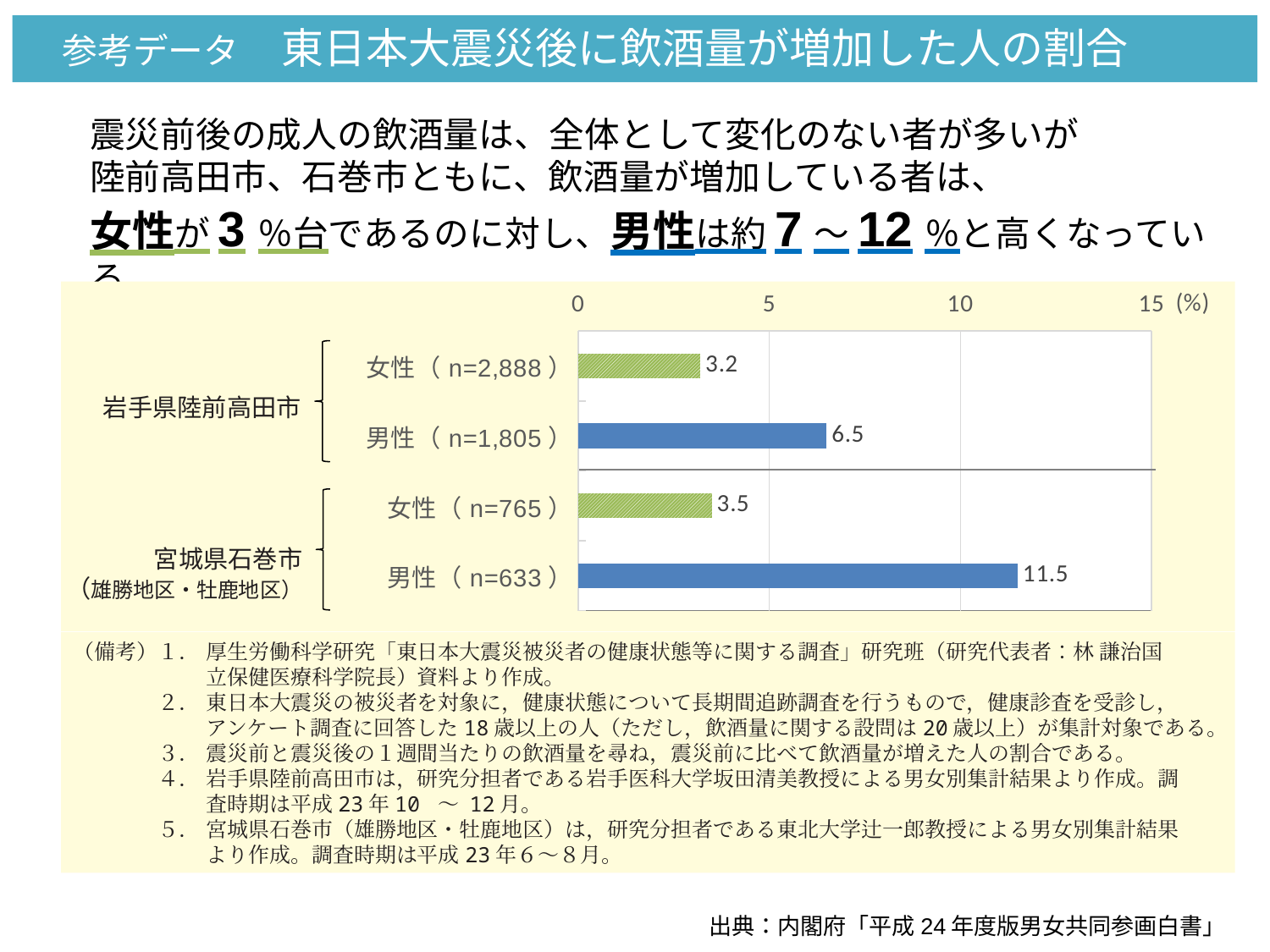

参考データ　東日本大震災後に飲酒量が増加した人の割合
震災前後の成人の飲酒量は、全体として変化のない者が多いが
陸前高田市、石巻市ともに、飲酒量が増加している者は、
女性が3％台であるのに対し、男性は約7～12％と高くなっている

### Chart

| Category |  |
|---|---|
| 女性（n=2,888） | 3.2 |
| 男性（n=1,805） | 6.5 |
| 女性（n=765） | 3.5 |
| 男性（n=633） | 11.5 |
岩手県陸前高田市

宮城県石巻市
（雄勝地区・牡鹿地区）
（備考）１． 厚生労働科学研究「東日本大震災被災者の健康状態等に関する調査」研究班（研究代表者：林 謙治国
　　　　　　 立保健医療科学院長）資料より作成。
　　　　２． 東日本大震災の被災者を対象に，健康状態について長期間追跡調査を行うもので，健康診査を受診し，
　　　　　　 アンケート調査に回答した18歳以上の人（ただし，飲酒量に関する設問は20歳以上）が集計対象である。
　　　　３． 震災前と震災後の１週間当たりの飲酒量を尋ね，震災前に比べて飲酒量が増えた人の割合である。
　　　　４． 岩手県陸前高田市は，研究分担者である岩手医科大学坂田清美教授による男女別集計結果より作成。調
　　　　　　 査時期は平成23年10 ～ 12月。
　　　　５． 宮城県石巻市（雄勝地区・牡鹿地区）は，研究分担者である東北大学辻一郎教授による男女別集計結果
　　　　　　 より作成。調査時期は平成23年６～８月。
出典：内閣府「平成24年度版男女共同参画白書」